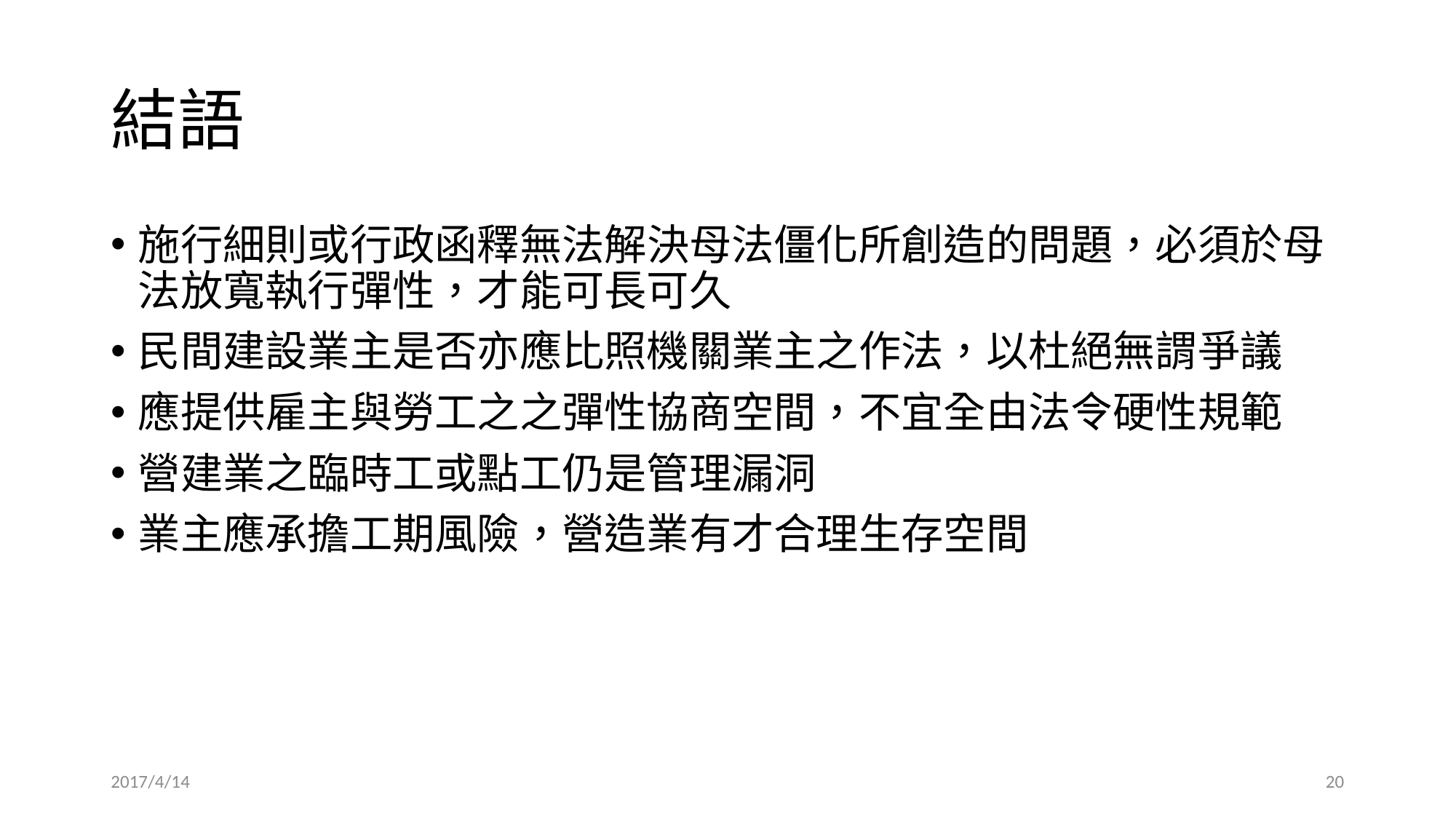

# 結語
施行細則或行政函釋無法解決母法僵化所創造的問題，必須於母法放寬執行彈性，才能可長可久
民間建設業主是否亦應比照機關業主之作法，以杜絕無謂爭議
應提供雇主與勞工之之彈性協商空間，不宜全由法令硬性規範
營建業之臨時工或點工仍是管理漏洞
業主應承擔工期風險，營造業有才合理生存空間

2017/4/14

20